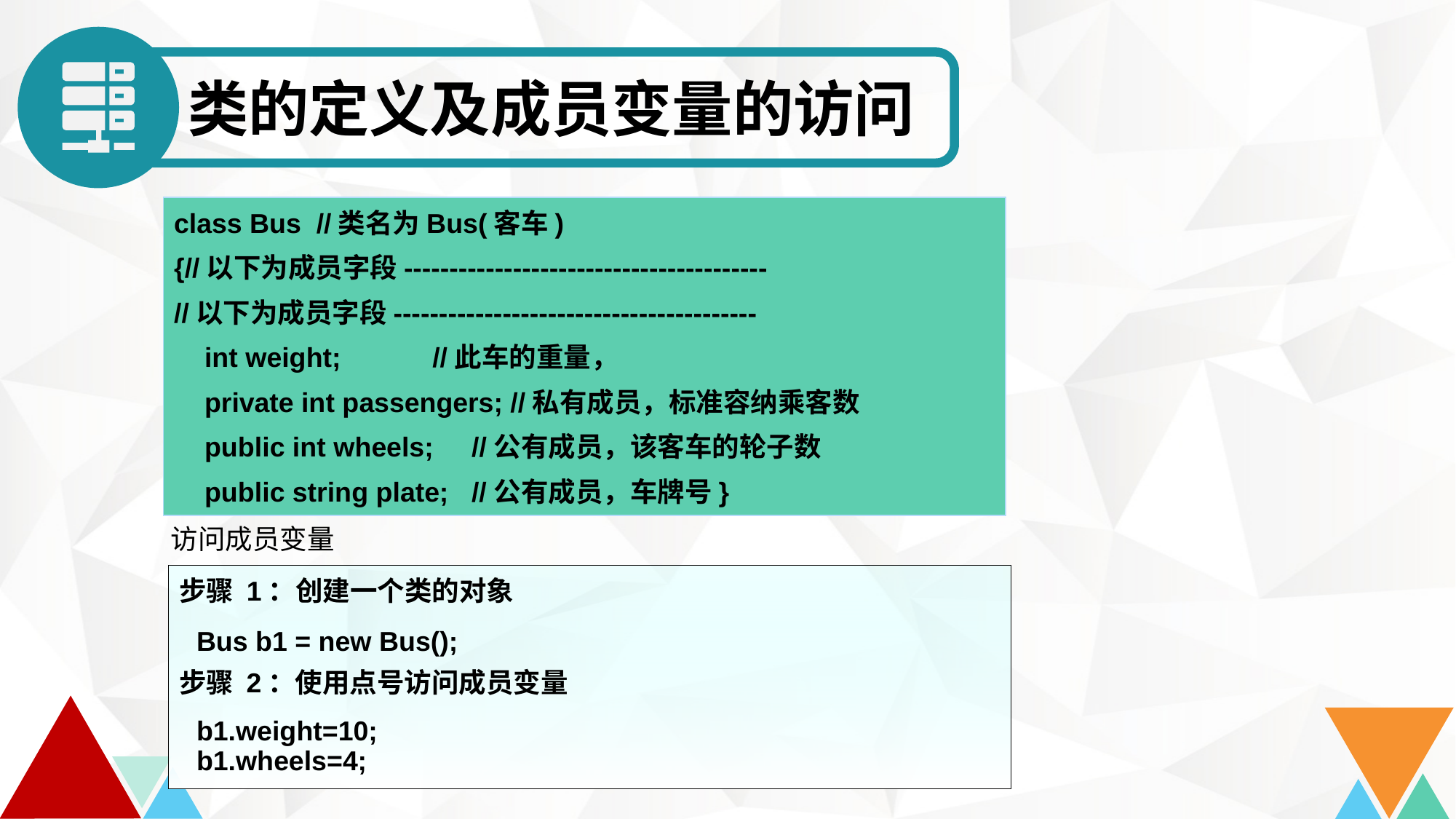

类的定义及成员变量的访问
class Bus  //类名为Bus(客车)
{//以下为成员字段----------------------------------------
//以下为成员字段----------------------------------------
    int weight;            //此车的重量，
    private int passengers; //私有成员，标准容纳乘客数
    public int wheels;     //公有成员，该客车的轮子数
    public string plate;   //公有成员，车牌号}
访问成员变量

步骤 1：创建一个类的对象
Bus b1 = new Bus();
步骤 2：使用点号访问成员变量

b1.weight=10;
b1.wheels=4;